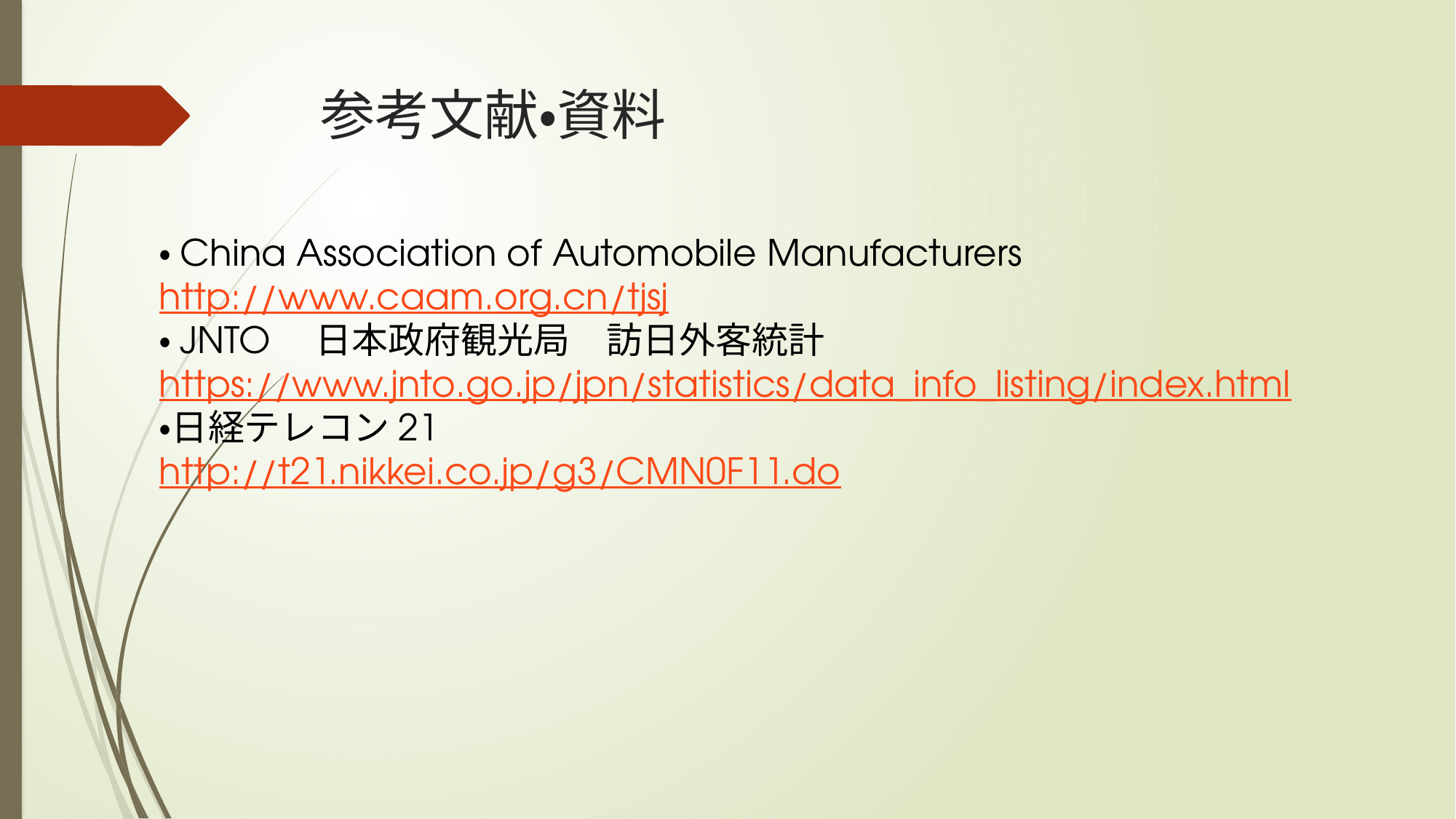

# 参考文献・資料
・China Association of Automobile Manufacturers
http://www.caam.org.cn/tjsj
・JNTO　日本政府観光局　訪日外客統計
https://www.jnto.go.jp/jpn/statistics/data_info_listing/index.html
・日経テレコン21
http://t21.nikkei.co.jp/g3/CMN0F11.do